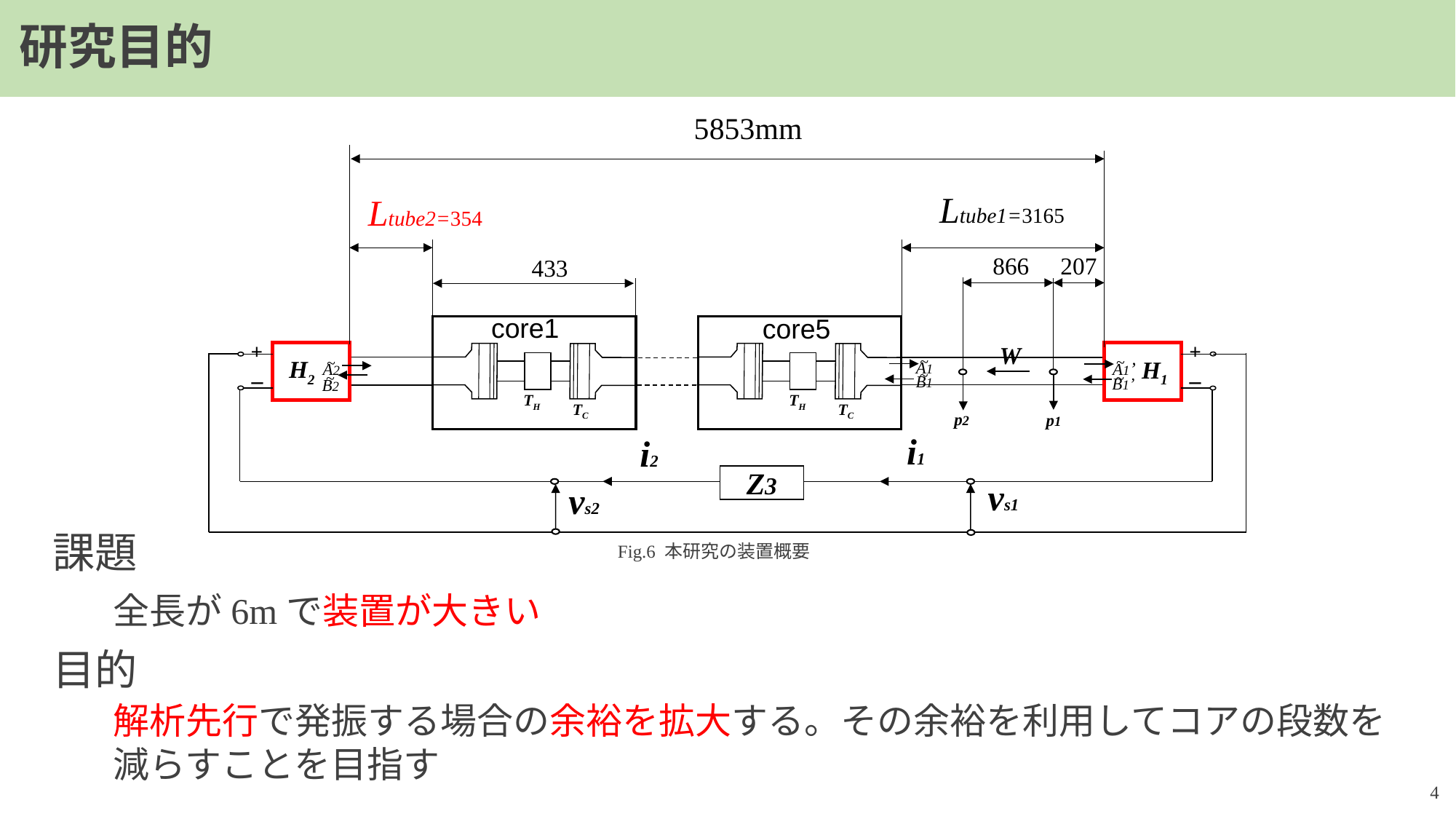

研究目的
5853mm
Ltube1=3165
Ltube2=354
866
207

TH
TC

TH
TC
+
+
W

~
~
~
A1
A1’

A2
H2
H1

~
~
~
B1
－
－
B1’
B2

p2
p1
i1
i2
Z3
vs1
vs2

433
core1
core5
課題
全長が6mで装置が大きい
目的
解析先行で発振する場合の余裕を拡大する。その余裕を利用してコアの段数を
減らすことを目指す
Fig.6 本研究の装置概要
4